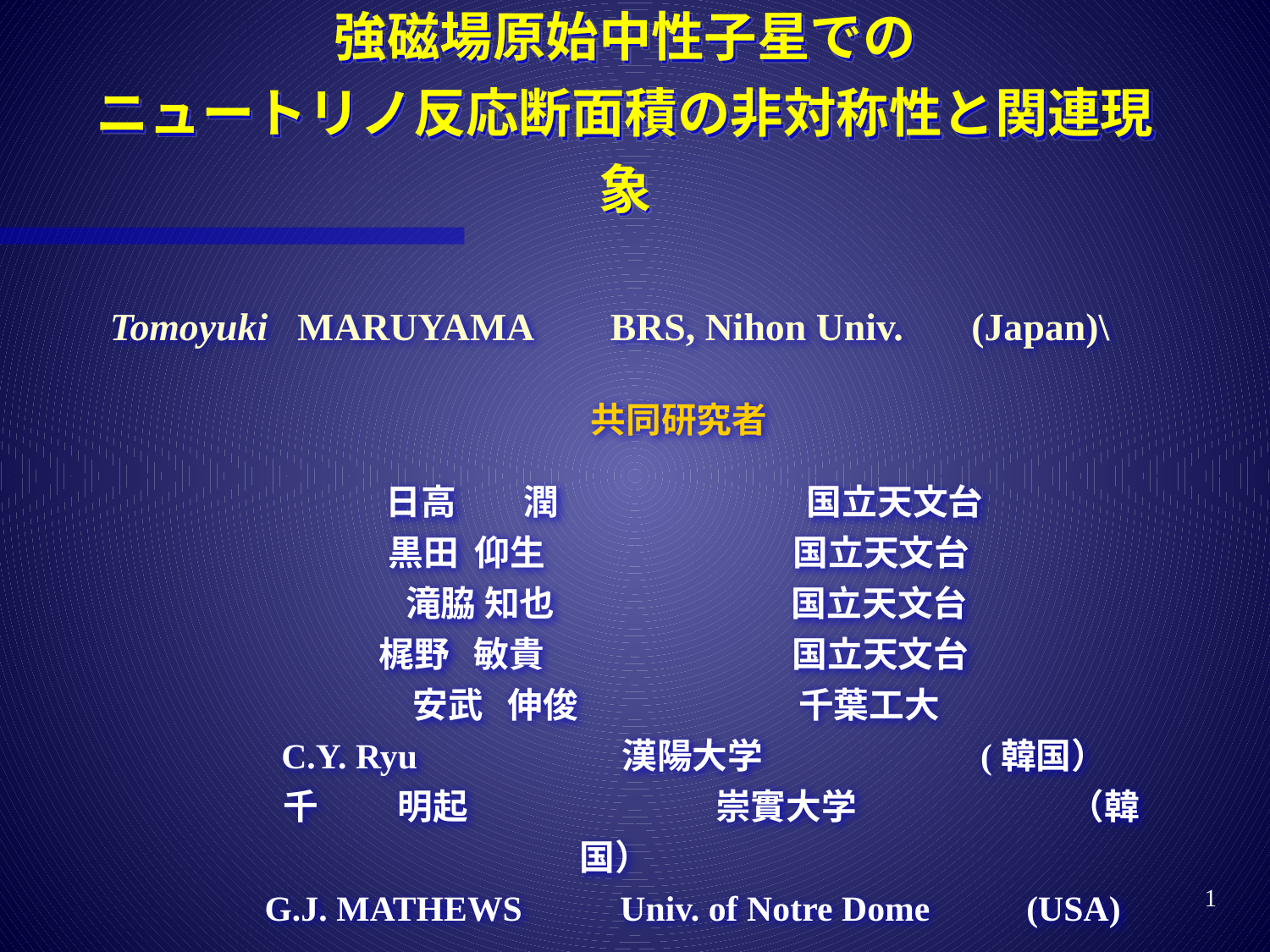

# 強磁場原始中性子星での ニュートリノ反応断面積の非対称性と関連現象
Tomoyuki   MARUYAMA        BRS, Nihon Univ.       (Japan)\
    共同研究者
  　　日高　    潤　　　　　　　国立天文台
    　 黒田  仰生　　　　　　　国立天文台
      滝脇 知也　   　　　　　国立天文台
  　　梶野   敏貴　　　　　　　国立天文台
　安武   伸俊　 　　　　　千葉工大
        C.Y. Ryu                      漢陽大学    　　　　　(韓国）
　　　千　　 明起　　　　　　　崇實大学　　　　　　（韓国）
  　G.J. MATHEWS           Univ. of Notre Dome  　   (USA)
1